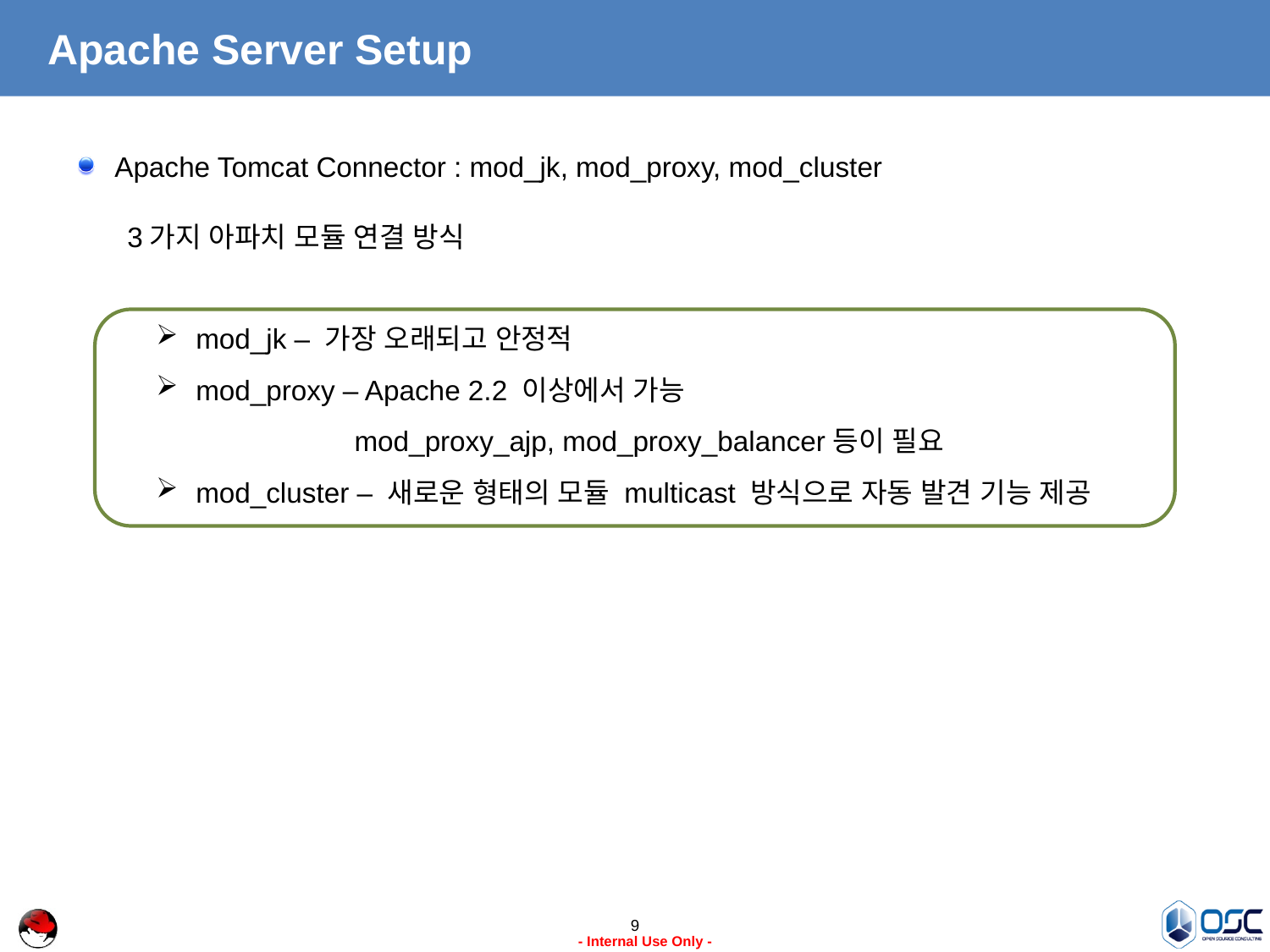

# Apache Server Setup
Apache Tomcat Connector : mod_jk, mod_proxy, mod_cluster
3가지 아파치 모듈 연결 방식

mod_jk – 가장 오래되고 안정적
mod_proxy – Apache 2.2 이상에서 가능
 mod_proxy_ajp, mod_proxy_balancer등이 필요
mod_cluster – 새로운 형태의 모듈 multicast 방식으로 자동 발견 기능 제공